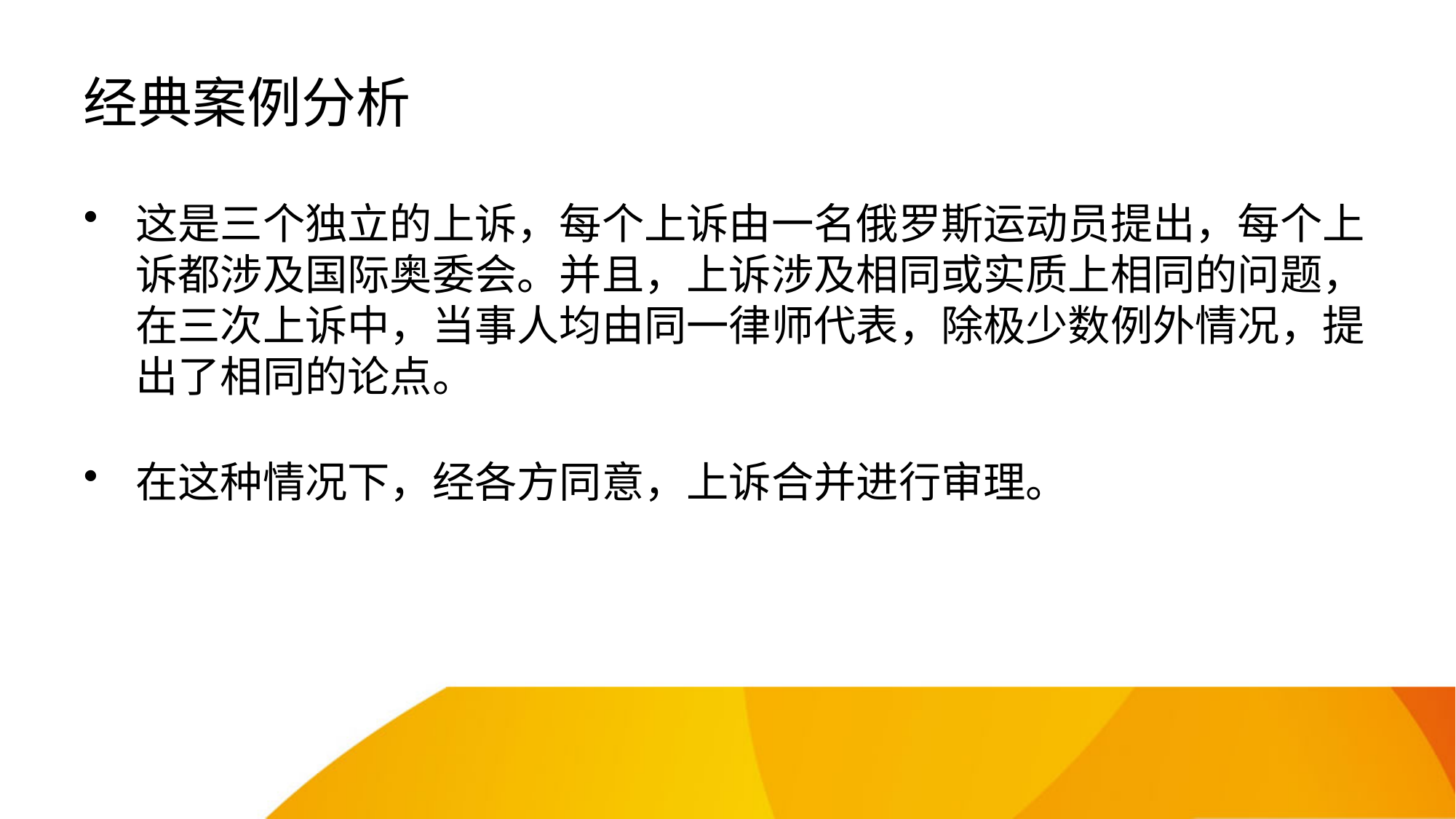

# 经典案例分析
这是三个独立的上诉，每个上诉由一名俄罗斯运动员提出，每个上诉都涉及国际奥委会。并且，上诉涉及相同或实质上相同的问题，在三次上诉中，当事人均由同一律师代表，除极少数例外情况，提出了相同的论点。

在这种情况下，经各方同意，上诉合并进行审理。